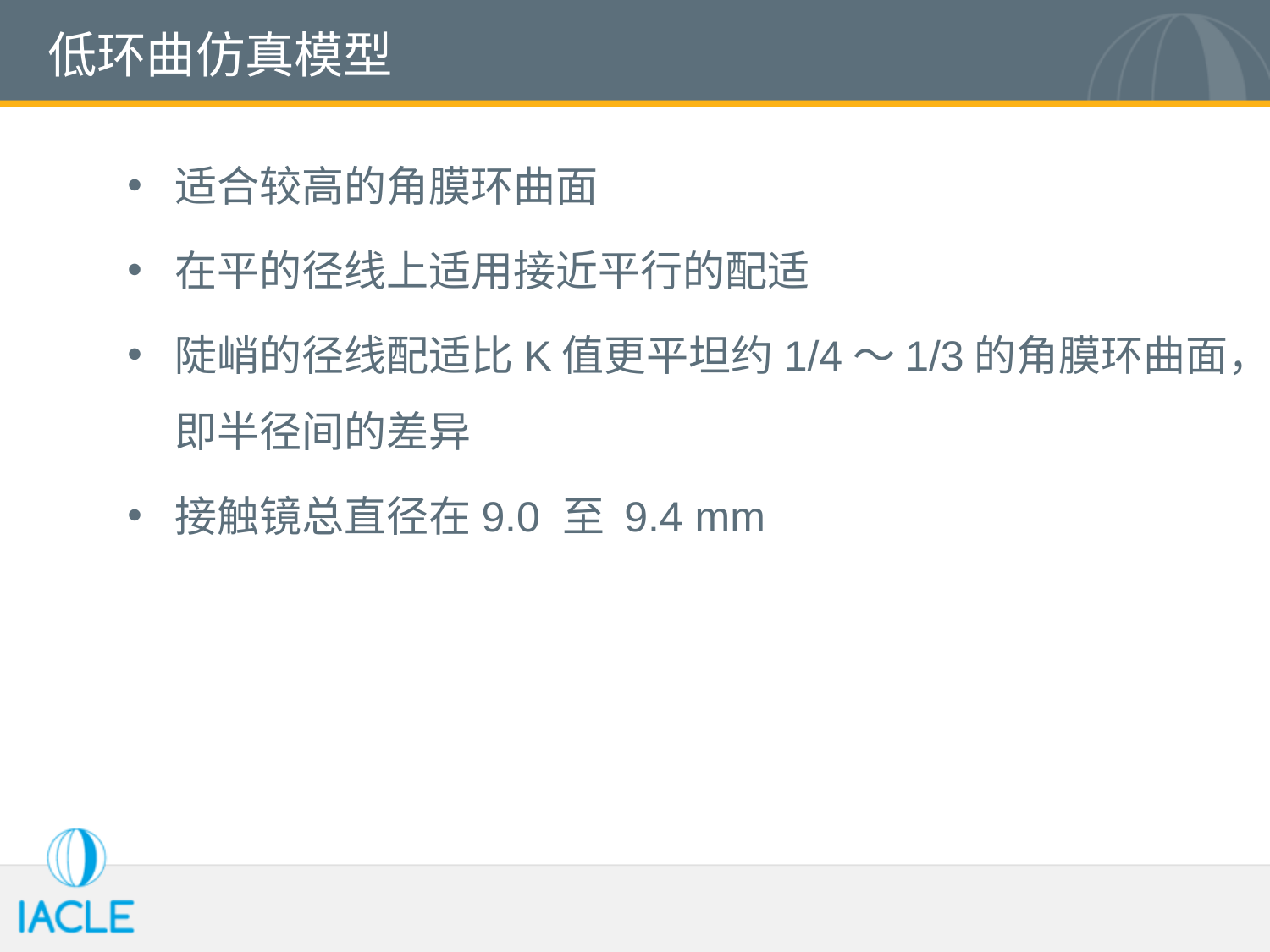

# 低环曲仿真模型
适合较高的角膜环曲面
在平的径线上适用接近平行的配适
陡峭的径线配适比K值更平坦约1/4～1/3的角膜环曲面，即半径间的差异
接触镜总直径在9.0 至 9.4 mm